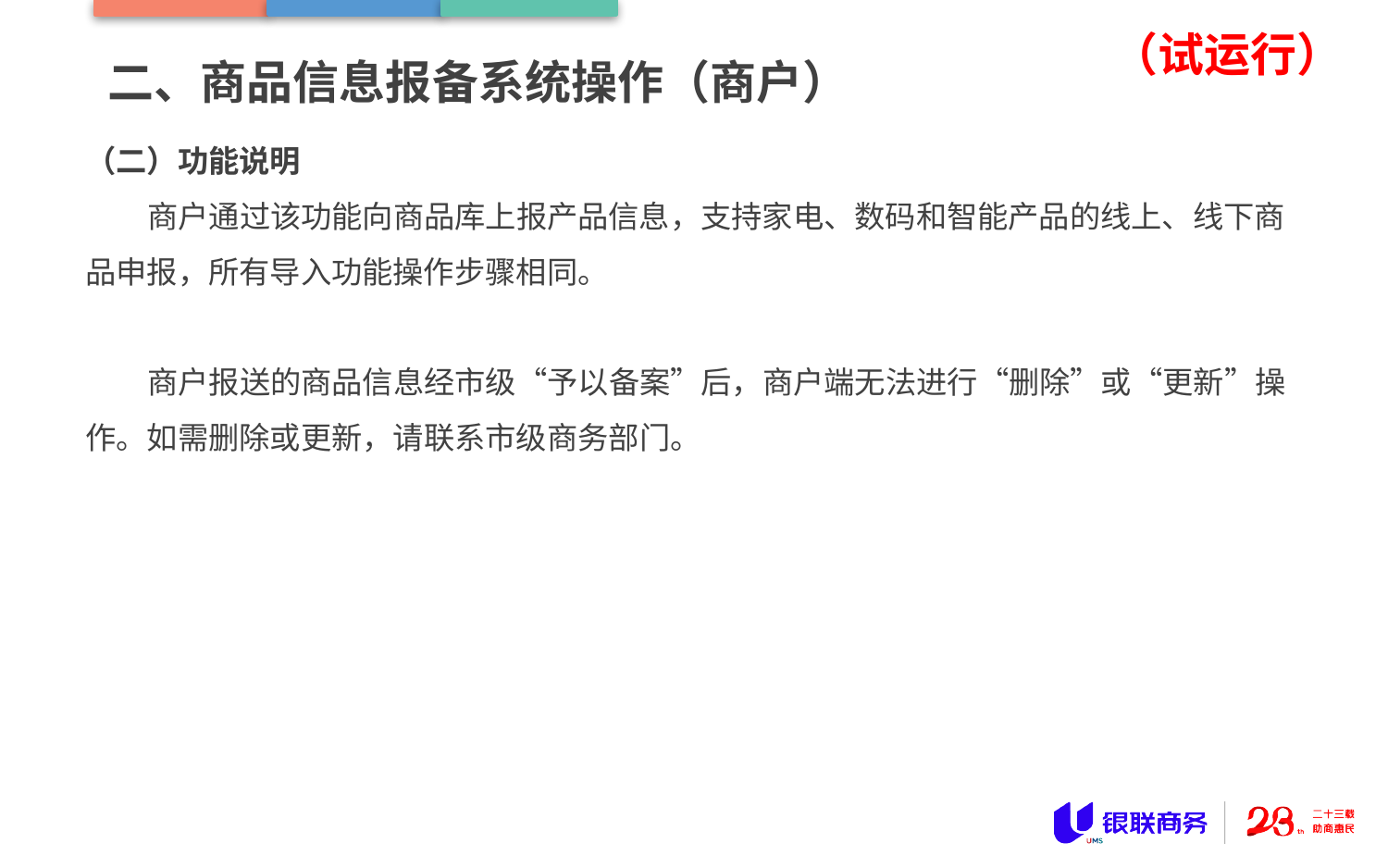

（试运行）
二、商品信息报备系统操作（商户）
（二）功能说明
商户通过该功能向商品库上报产品信息，支持家电、数码和智能产品的线上、线下商品申报，所有导入功能操作步骤相同。

商户报送的商品信息经市级“予以备案”后，商户端无法进行“删除”或“更新”操作。如需删除或更新，请联系市级商务部门。